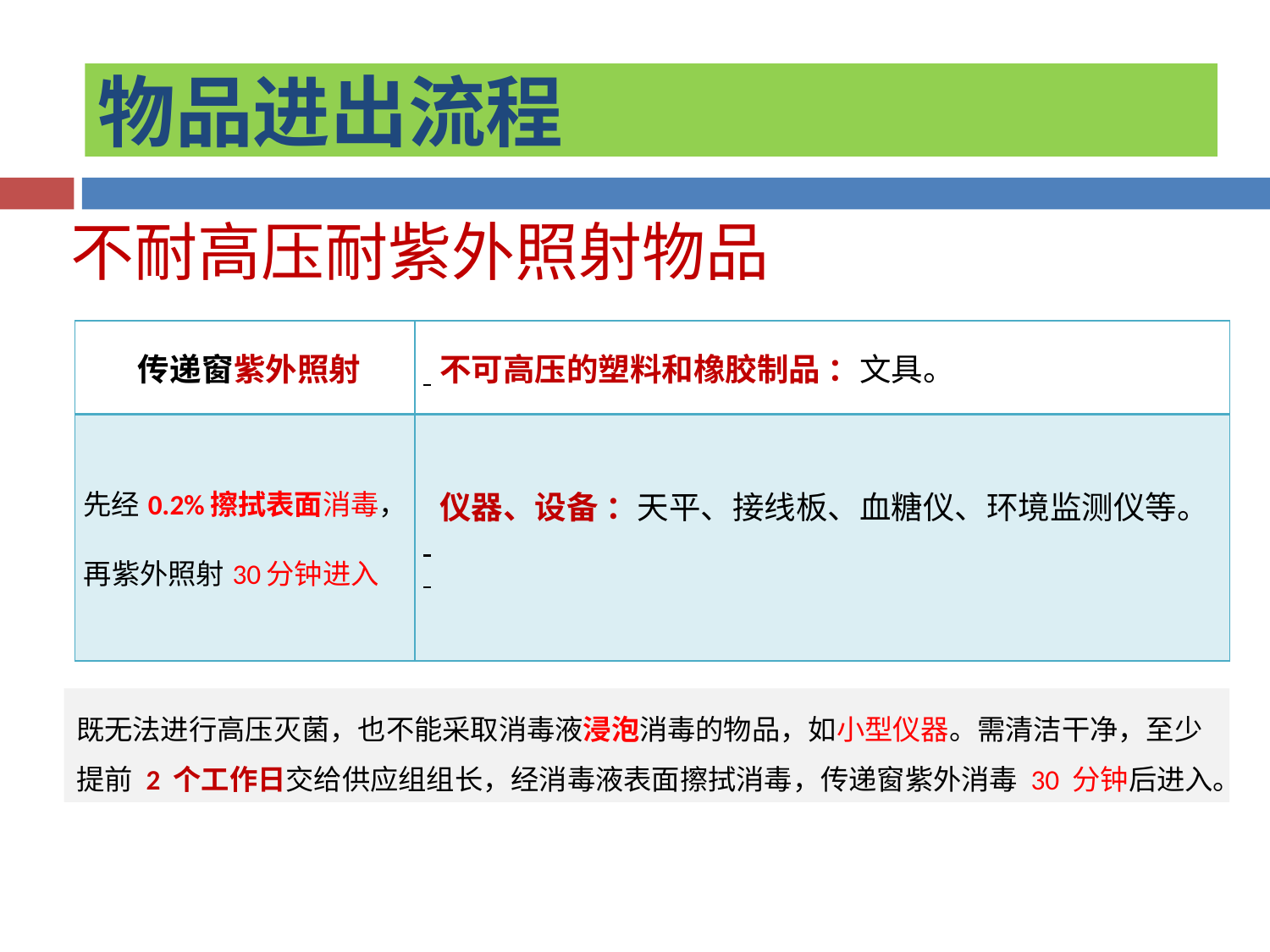

物品进出流程
不耐高压耐紫外照射物品
| 传递窗紫外照射 | 不可高压的塑料和橡胶制品 ：文具。 |
| --- | --- |
| 先经0.2%擦拭表面消毒， 再紫外照射30分钟进入 | 仪器、设备 ：天平、接线板、血糖仪、环境监测仪等。 |
既无法进行高压灭菌，也不能采取消毒液浸泡消毒的物品，如小型仪器。需清洁干净，至少提前 2 个工作日交给供应组组长，经消毒液表面擦拭消毒，传递窗紫外消毒 30 分钟后进入。